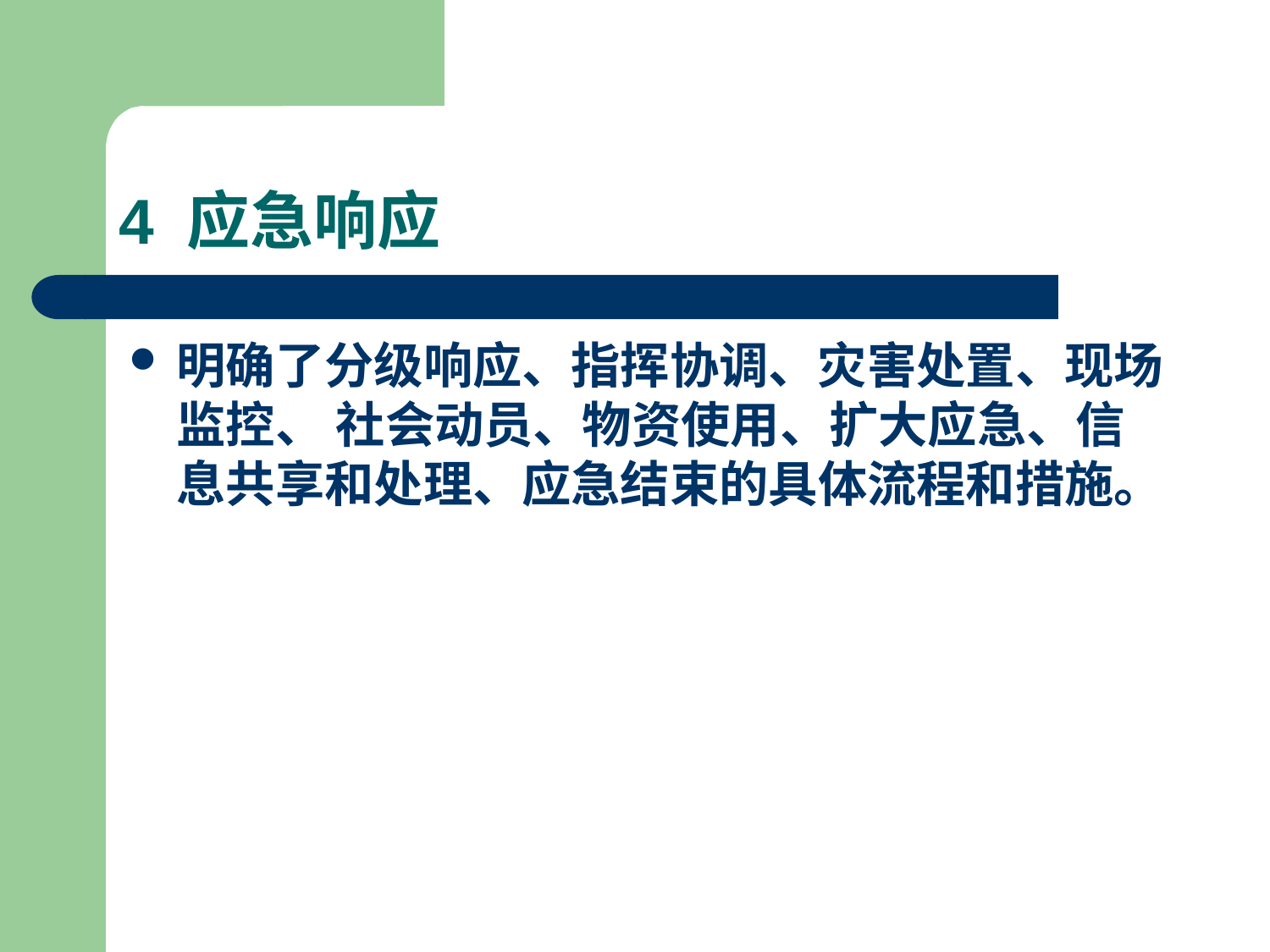

# 4 应急响应
明确了分级响应、指挥协调、灾害处置、现场监控、 社会动员、物资使用、扩大应急、信息共享和处理、应急结束的具体流程和措施。